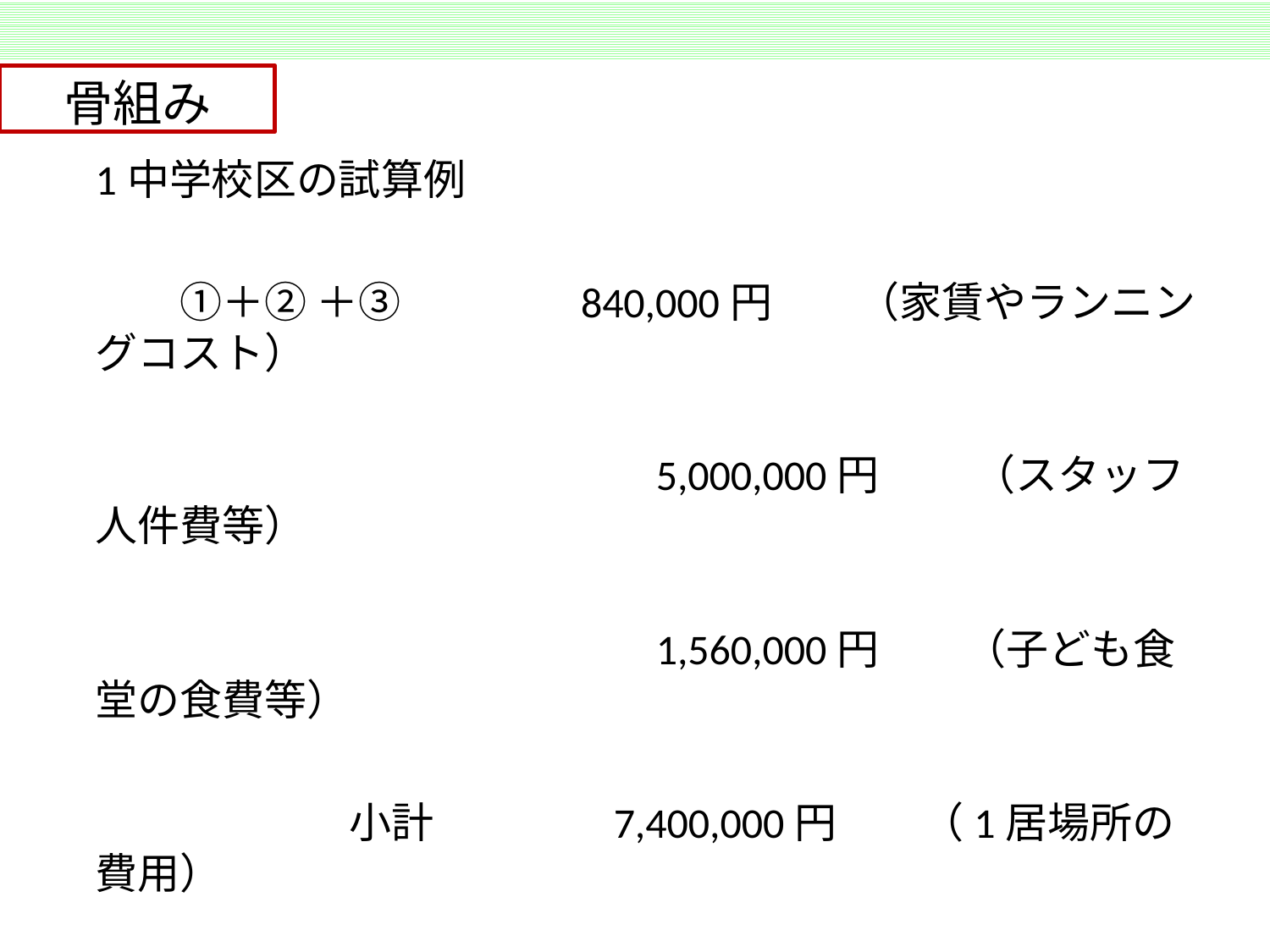

骨組み
1中学校区の試算例

　　①＋② ＋③　　　　840,000円　　（家賃やランニングコスト）

　　　　　　　　　　　　　5,000,000円　 　（スタッフ人件費等）

　　　　　　　　　　　　　1,560,000円　　（子ども食堂の食費等）

　　　　　　小計　　　　7,400,000円　　（1居場所の費用）

　　　　　　合計　　　22,200,000円　　（3ヶ所の設置とした場合）

※ボランティアや寄付等も考慮し現実の金額の算出が必要